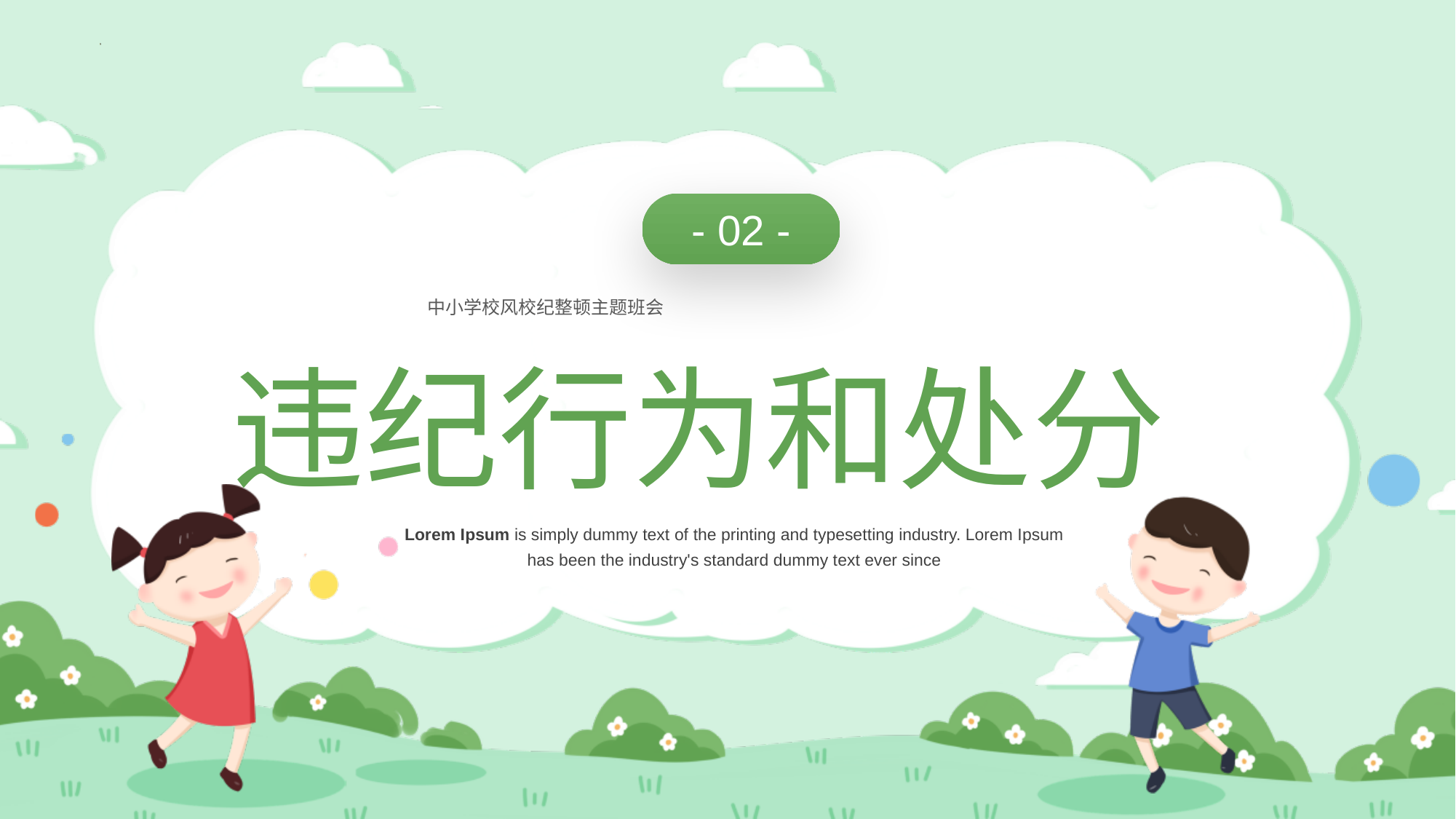

- 02 -
中小学校风校纪整顿主题班会
违纪行为和处分
Lorem Ipsum is simply dummy text of the printing and typesetting industry. Lorem Ipsum has been the industry's standard dummy text ever since